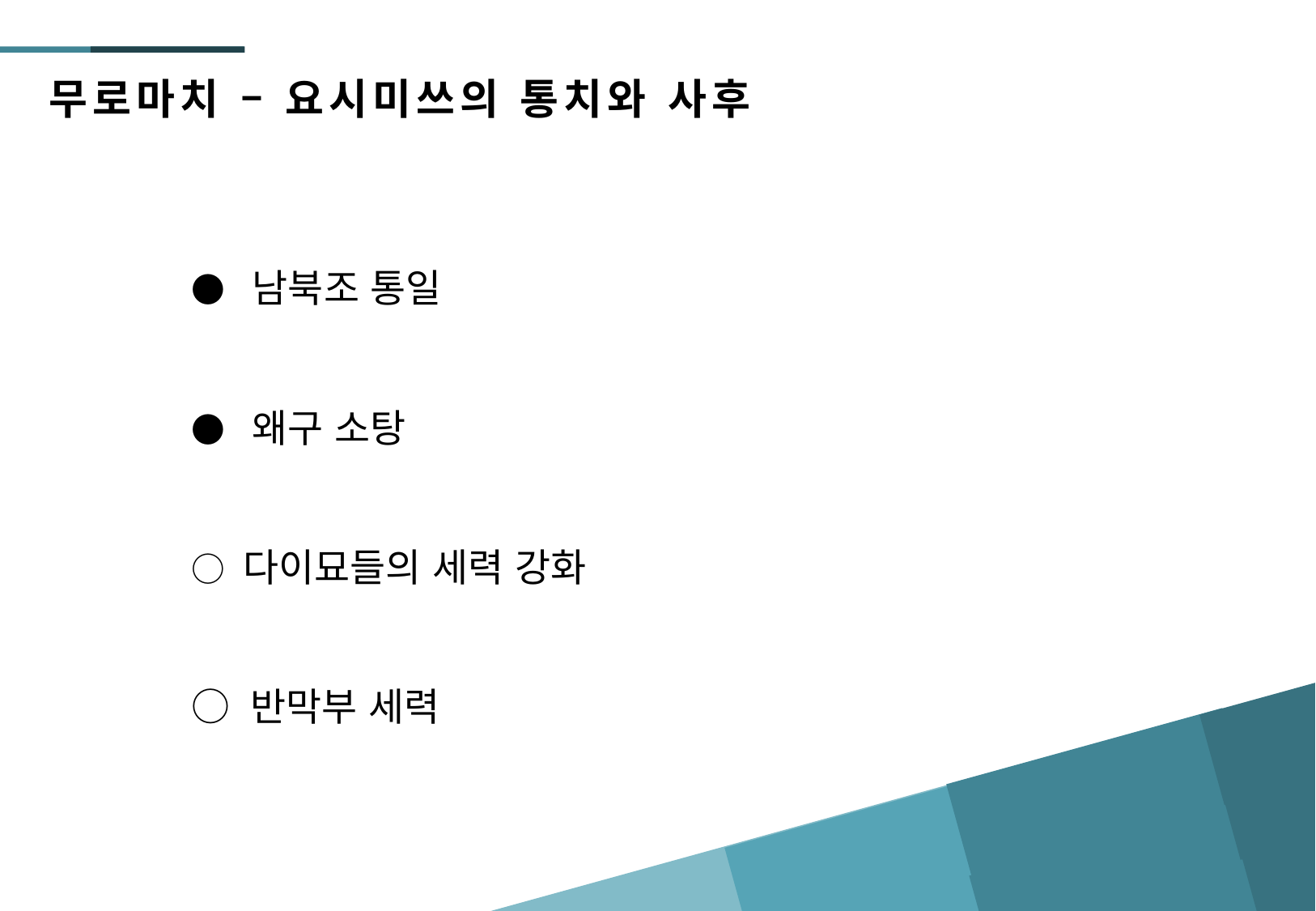

무로마치 – 요시미쓰의 통치와 사후
●  남북조 통일

●  왜구 소탕

○ 다이묘들의 세력 강화

○ 반막부 세력